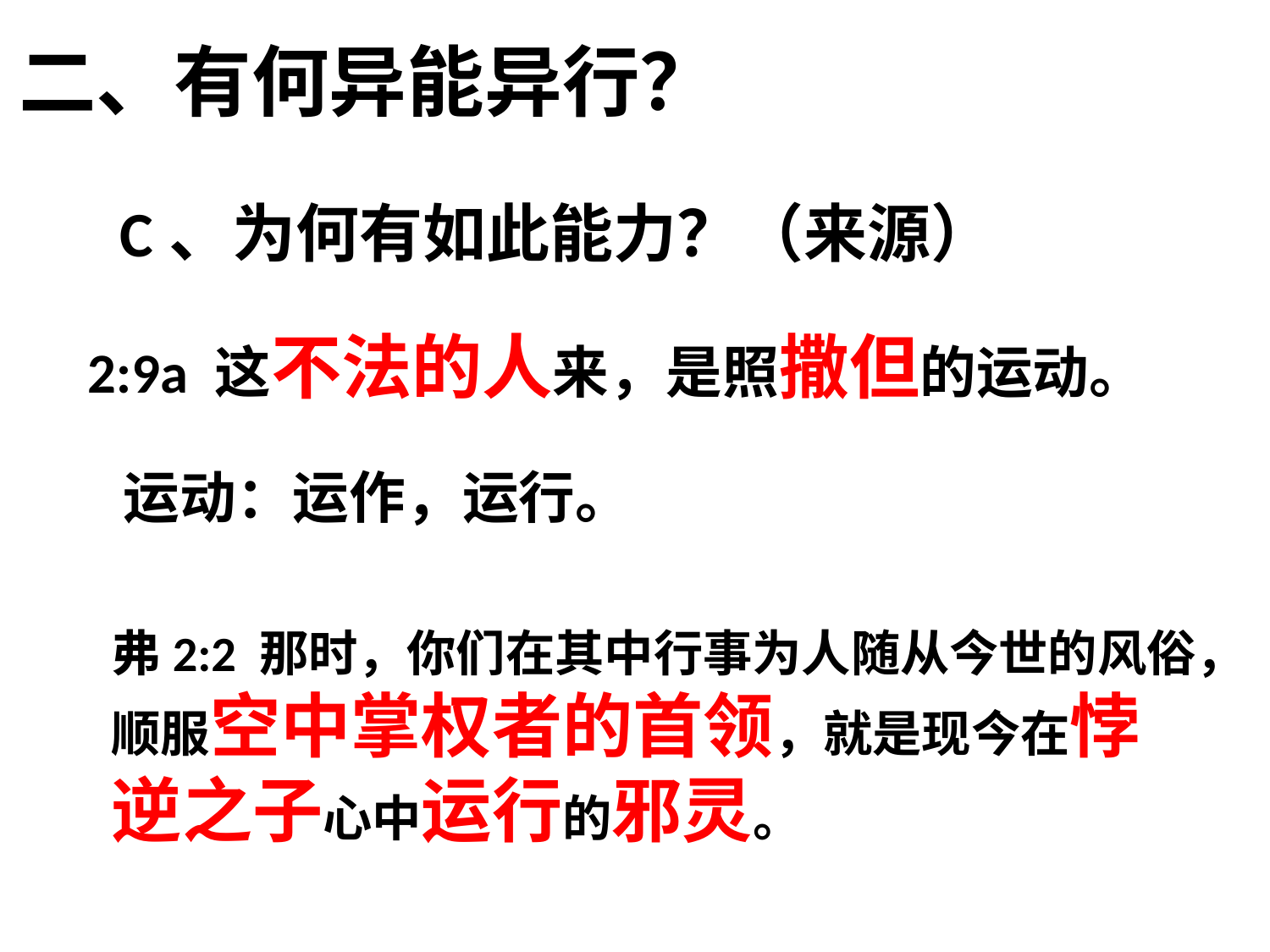

# 二、有何异能异行？
C、为何有如此能力？（来源）
2:9a 这不法的人来，是照撒但的运动。
运动：运作，运行。
弗2:2 那时，你们在其中行事为人随从今世的风俗，顺服空中掌权者的首领，就是现今在悖逆之子心中运行的邪灵。